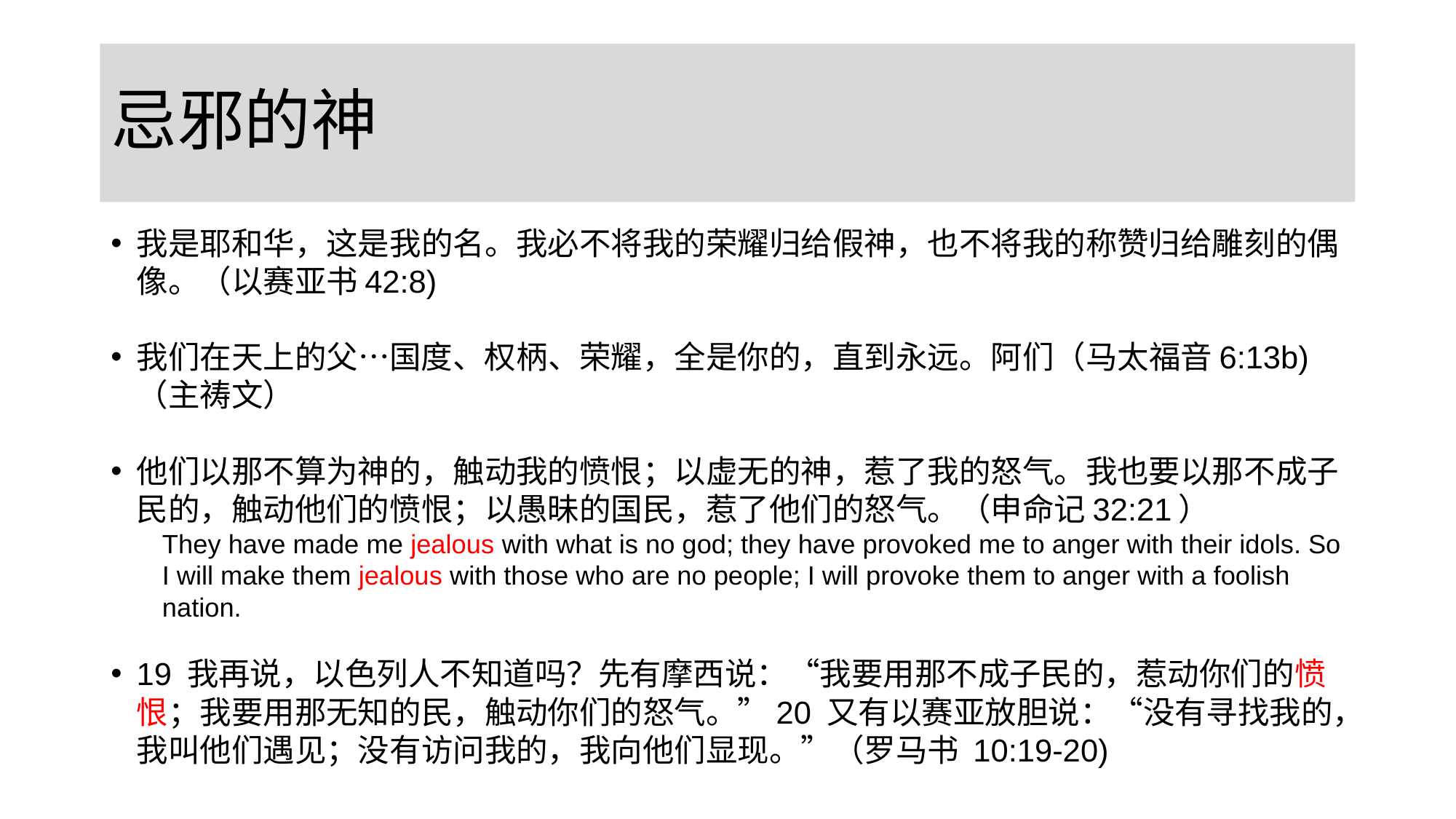

# 忌邪的神
我是耶和华，这是我的名。我必不将我的荣耀归给假神，也不将我的称赞归给雕刻的偶像。（以赛亚书42:8)

我们在天上的父…国度、权柄、荣耀，全是你的，直到永远。阿们（马太福音6:13b)（主祷文）

他们以那不算为神的，触动我的愤恨；以虚无的神，惹了我的怒气。我也要以那不成子民的，触动他们的愤恨；以愚昧的国民，惹了他们的怒气。（申命记32:21）
They have made me jealous with what is no god; they have provoked me to anger with their idols. So I will make them jealous with those who are no people; I will provoke them to anger with a foolish nation.

19 我再说，以色列人不知道吗？先有摩西说：“我要用那不成子民的，惹动你们的愤恨；我要用那无知的民，触动你们的怒气。”20 又有以赛亚放胆说：“没有寻找我的，我叫他们遇见；没有访问我的，我向他们显现。”（罗马书 10:19-20)